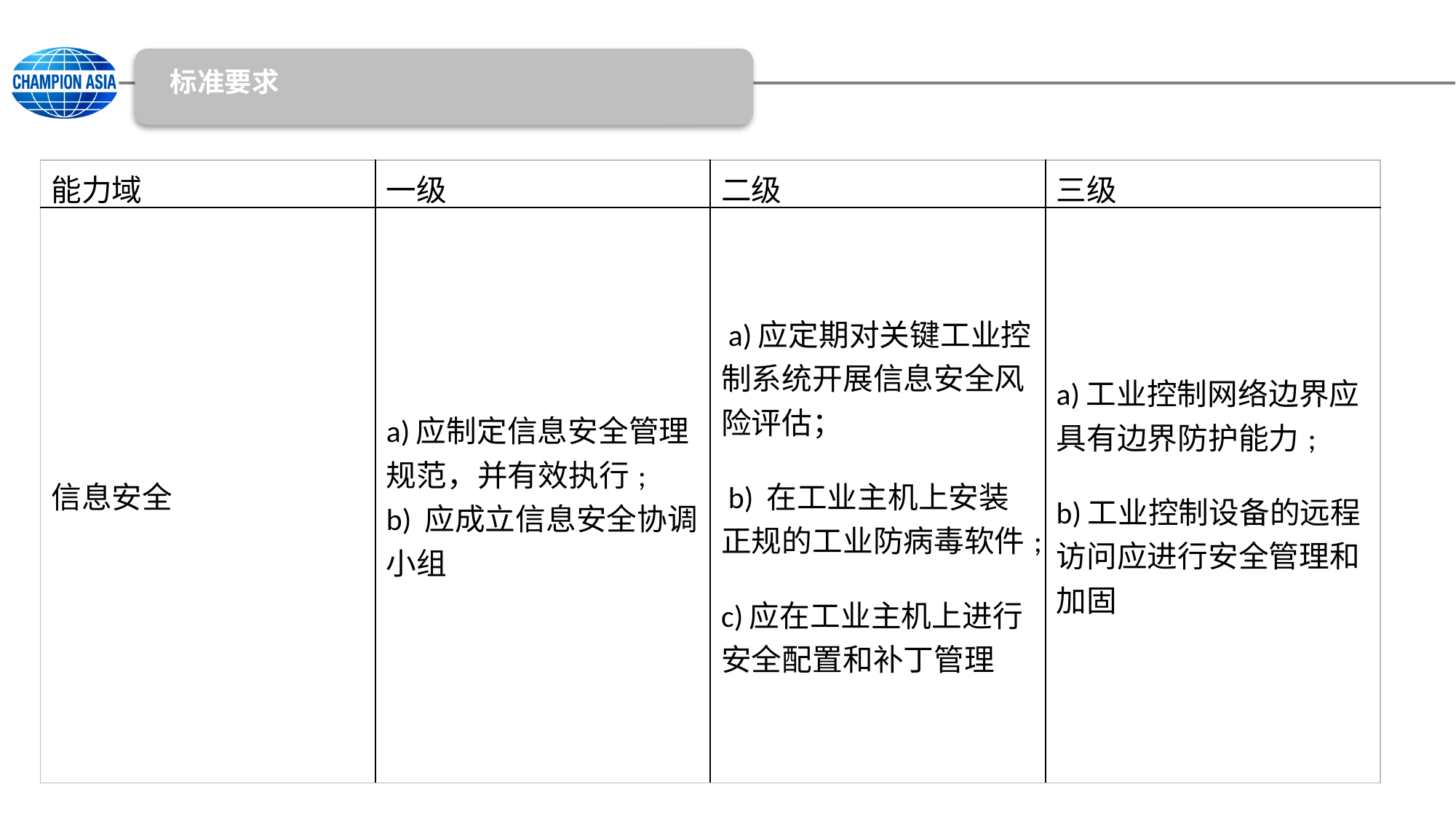

标准要求
| 能力域 | 一级 | 二级 | 三级 |
| --- | --- | --- | --- |
| 信息安全 | a)应制定信息安全管理规范，并有效执行; b) 应成立信息安全协调 小组 | a)应定期对关键工业控制系统开展信息安全风险评估； b) 在工业主机上安装正规的工业防病毒软件; c)应在工业主机上进行安全配置和补丁管理 | a)工业控制网络边界应具有边界防护能力; b)工业控制设备的远程访问应进行安全管理和加固 |